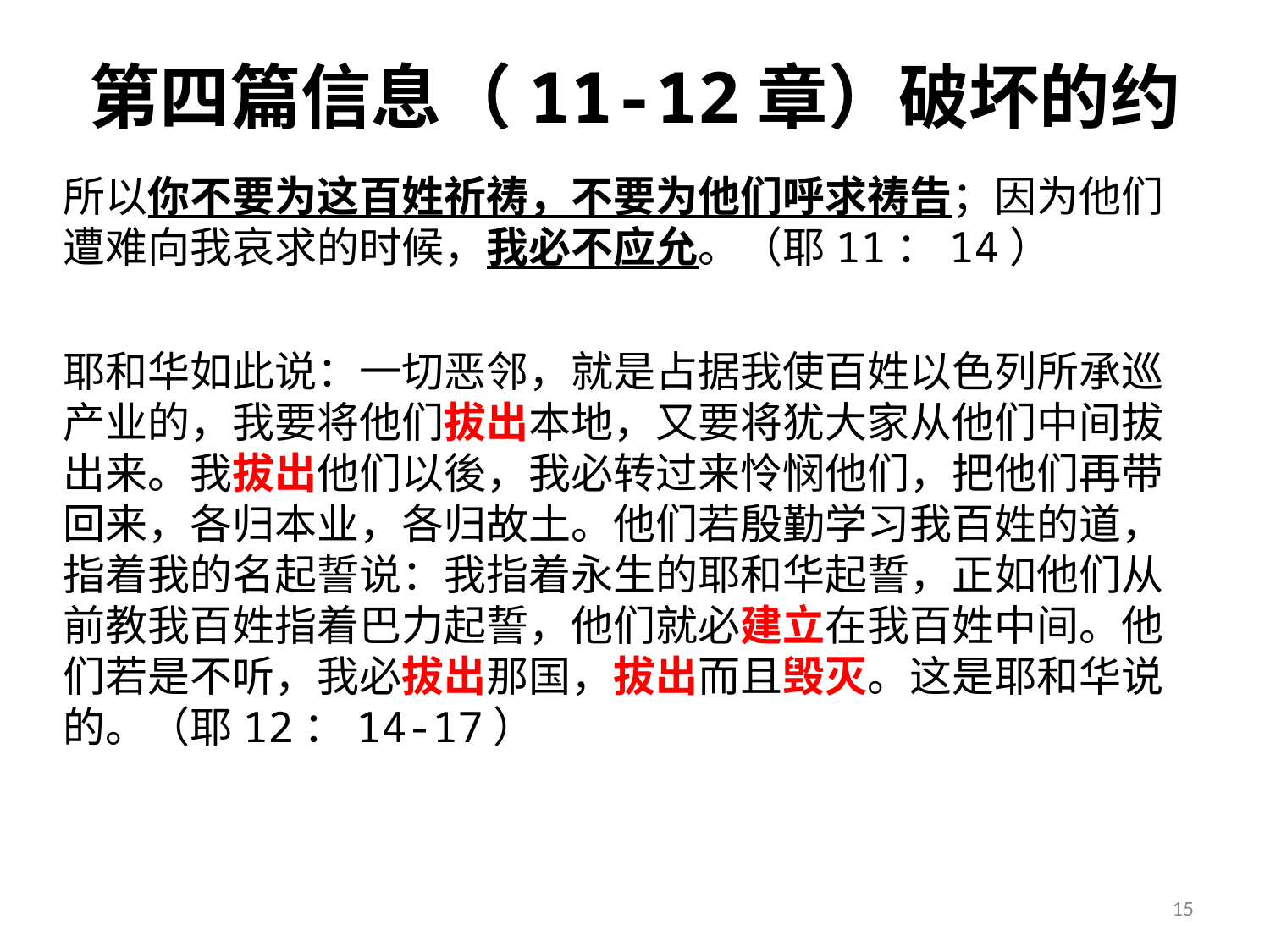

# 第四篇信息（11-12章）破坏的约
所以你不要为这百姓祈祷，不要为他们呼求祷告；因为他们遭难向我哀求的时候，我必不应允。（耶11：14）

耶和华如此说：一切恶邻，就是占据我使百姓以色列所承巡产业的，我要将他们拔出本地，又要将犹大家从他们中间拔出来。我拔出他们以後，我必转过来怜悯他们，把他们再带回来，各归本业，各归故土。他们若殷勤学习我百姓的道，指着我的名起誓说：我指着永生的耶和华起誓，正如他们从前教我百姓指着巴力起誓，他们就必建立在我百姓中间。他们若是不听，我必拔出那国，拔出而且毁灭。这是耶和华说的。（耶12：14-17）

15